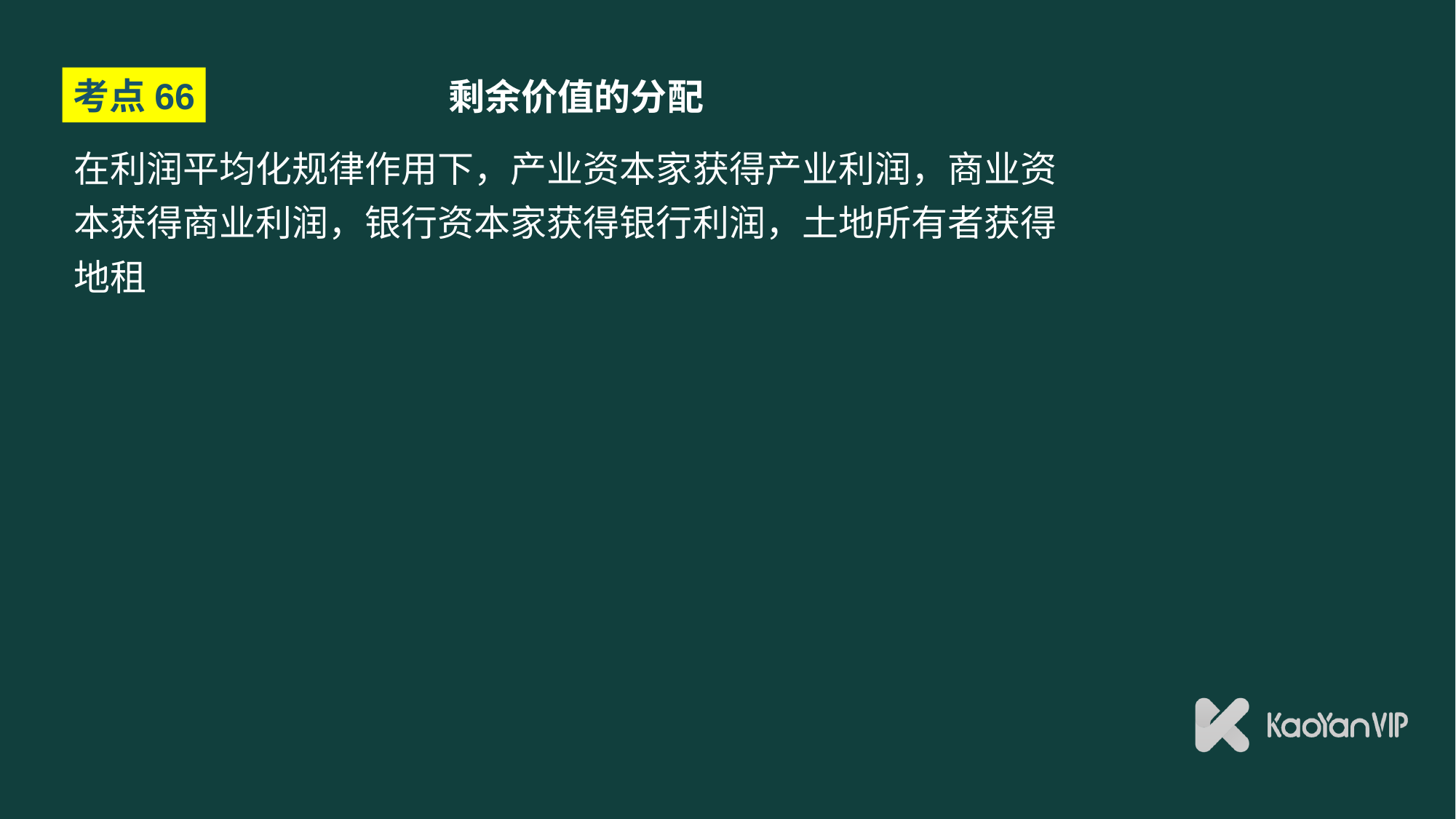

# 剩余价值的分配
考点66
在利润平均化规律作用下，产业资本家获得产业利润，商业资本获得商业利润，银行资本家获得银行利润，土地所有者获得地租